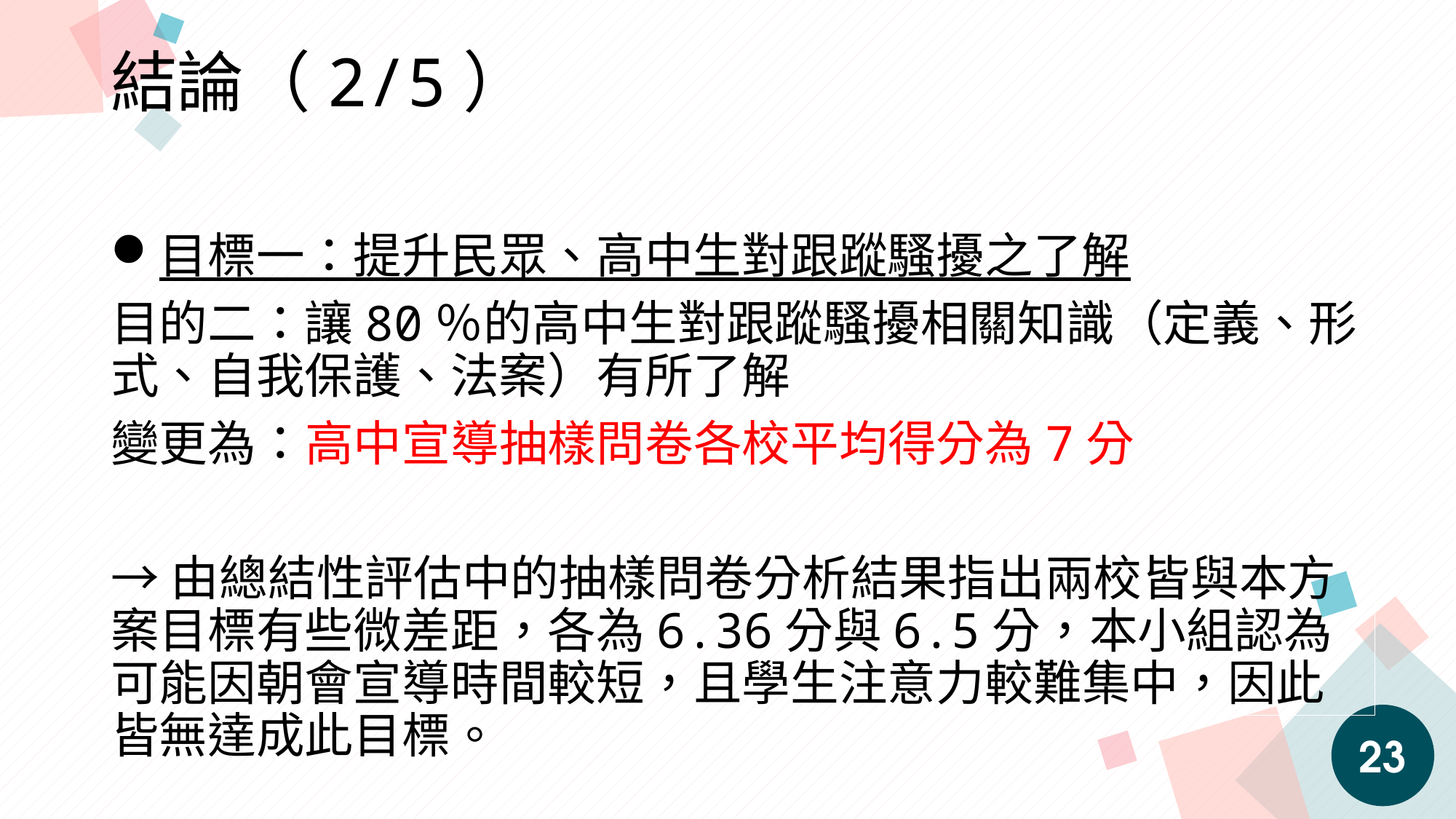

結論（2/5）

目標一：提升民眾、高中生對跟蹤騷擾之了解
目的二：讓80％的高中生對跟蹤騷擾相關知識（定義、形式、自我保護、法案）有所了解
變更為：高中宣導抽樣問卷各校平均得分為7分

→由總結性評估中的抽樣問卷分析結果指出兩校皆與本方案目標有些微差距，各為6.36分與6.5分，本小組認為可能因朝會宣導時間較短，且學生注意力較難集中，因此皆無達成此目標。
23